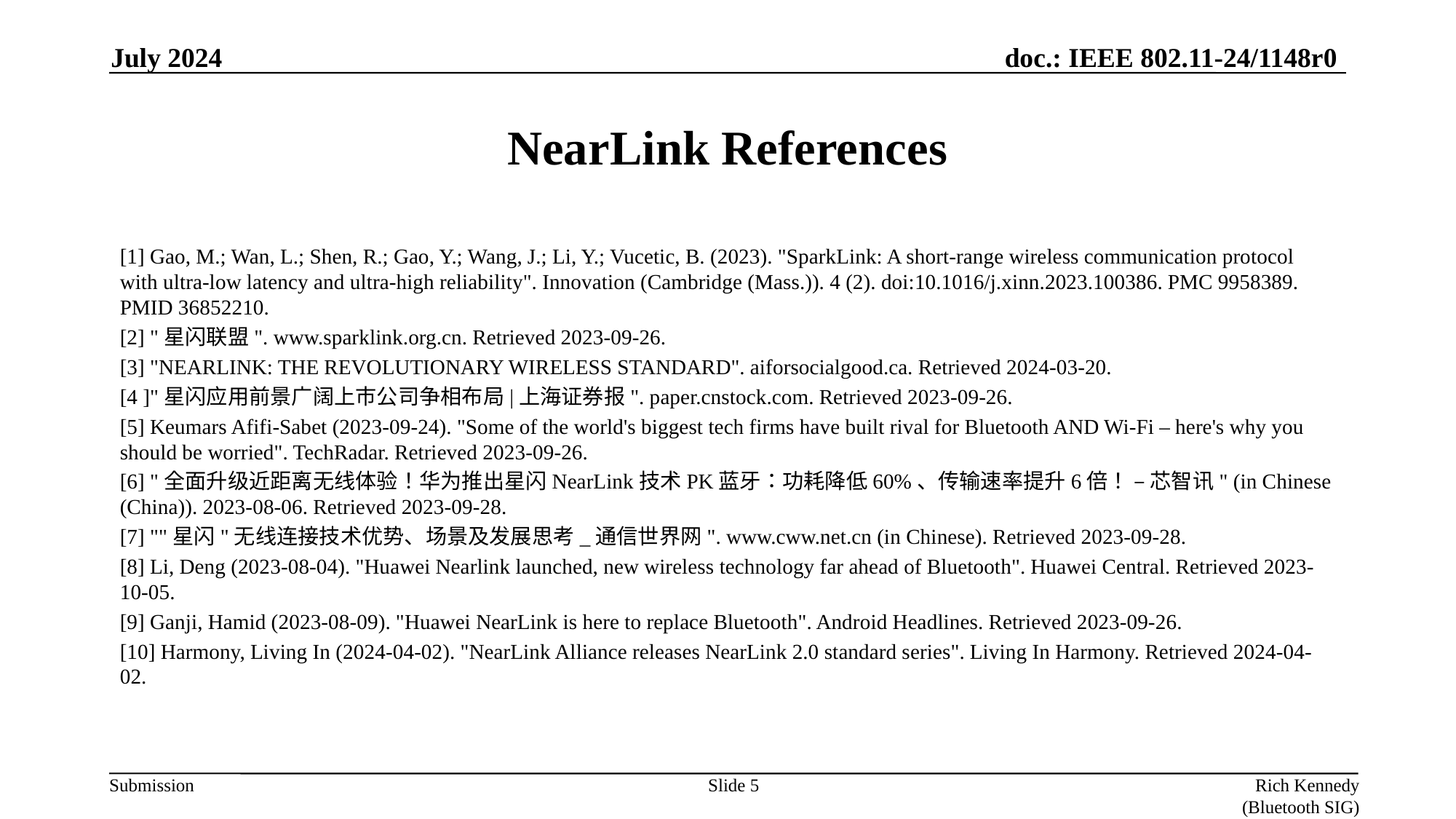

July 2024
# NearLink References
[1] Gao, M.; Wan, L.; Shen, R.; Gao, Y.; Wang, J.; Li, Y.; Vucetic, B. (2023). "SparkLink: A short-range wireless communication protocol with ultra-low latency and ultra-high reliability". Innovation (Cambridge (Mass.)). 4 (2). doi:10.1016/j.xinn.2023.100386. PMC 9958389. PMID 36852210.
[2] "星闪联盟". www.sparklink.org.cn. Retrieved 2023-09-26.
[3] "NEARLINK: THE REVOLUTIONARY WIRELESS STANDARD". aiforsocialgood.ca. Retrieved 2024-03-20.
[4 ]"星闪应用前景广阔上市公司争相布局|上海证券报". paper.cnstock.com. Retrieved 2023-09-26.
[5] Keumars Afifi-Sabet (2023-09-24). "Some of the world's biggest tech firms have built rival for Bluetooth AND Wi-Fi – here's why you should be worried". TechRadar. Retrieved 2023-09-26.
[6] "全面升级近距离无线体验！华为推出星闪NearLink技术PK蓝牙：功耗降低60%、传输速率提升6倍！ – 芯智讯" (in Chinese (China)). 2023-08-06. Retrieved 2023-09-28.
[7] ""星闪"无线连接技术优势、场景及发展思考_通信世界网". www.cww.net.cn (in Chinese). Retrieved 2023-09-28.
[8] Li, Deng (2023-08-04). "Huawei Nearlink launched, new wireless technology far ahead of Bluetooth". Huawei Central. Retrieved 2023-10-05.
[9] Ganji, Hamid (2023-08-09). "Huawei NearLink is here to replace Bluetooth". Android Headlines. Retrieved 2023-09-26.
[10] Harmony, Living In (2024-04-02). "NearLink Alliance releases NearLink 2.0 standard series". Living In Harmony. Retrieved 2024-04-02.
Slide 5
Rich Kennedy (Bluetooth SIG)